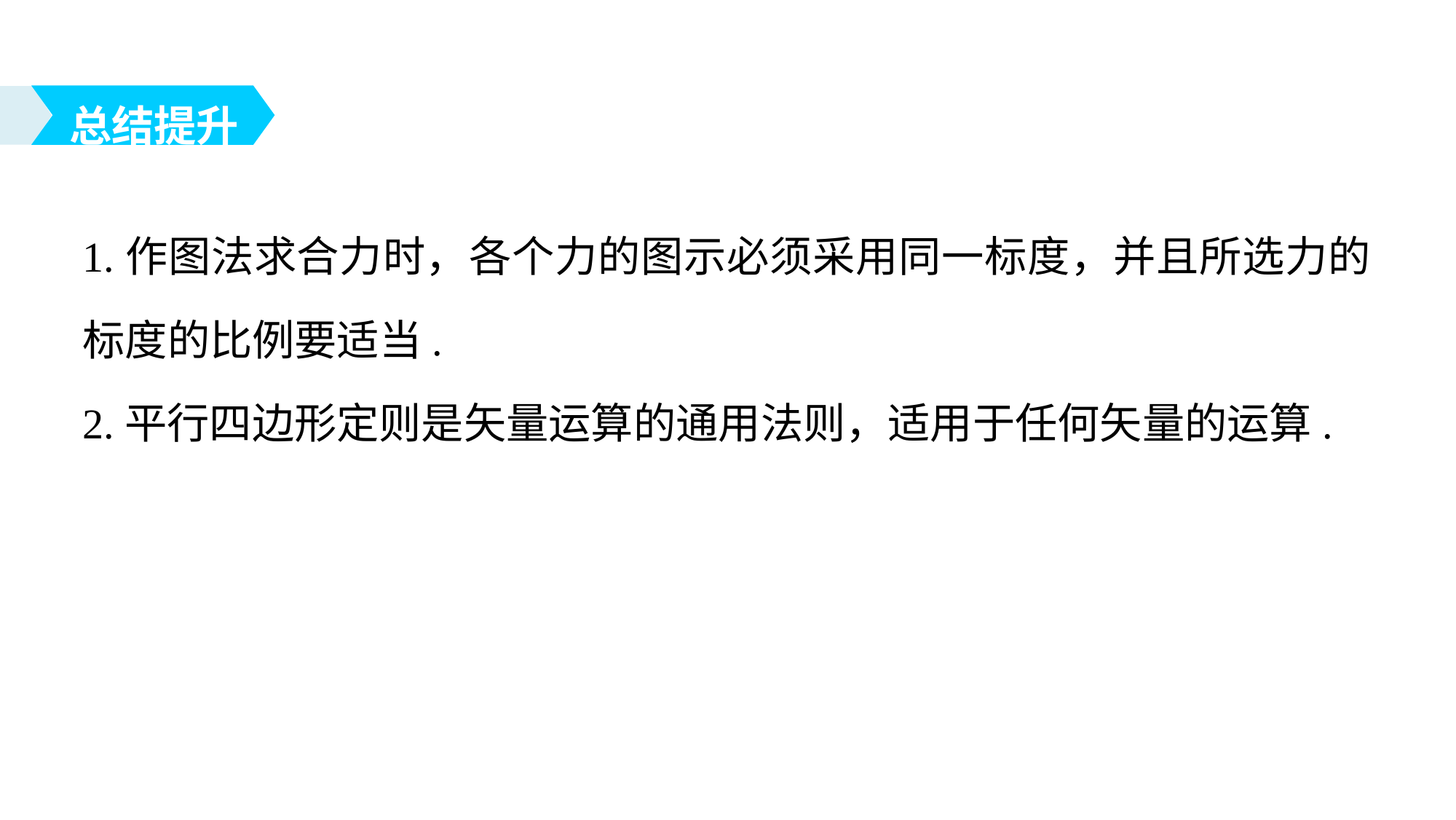

总结提升

1.作图法求合力时，各个力的图示必须采用同一标度，并且所选力的标度的比例要适当.
2.平行四边形定则是矢量运算的通用法则，适用于任何矢量的运算.